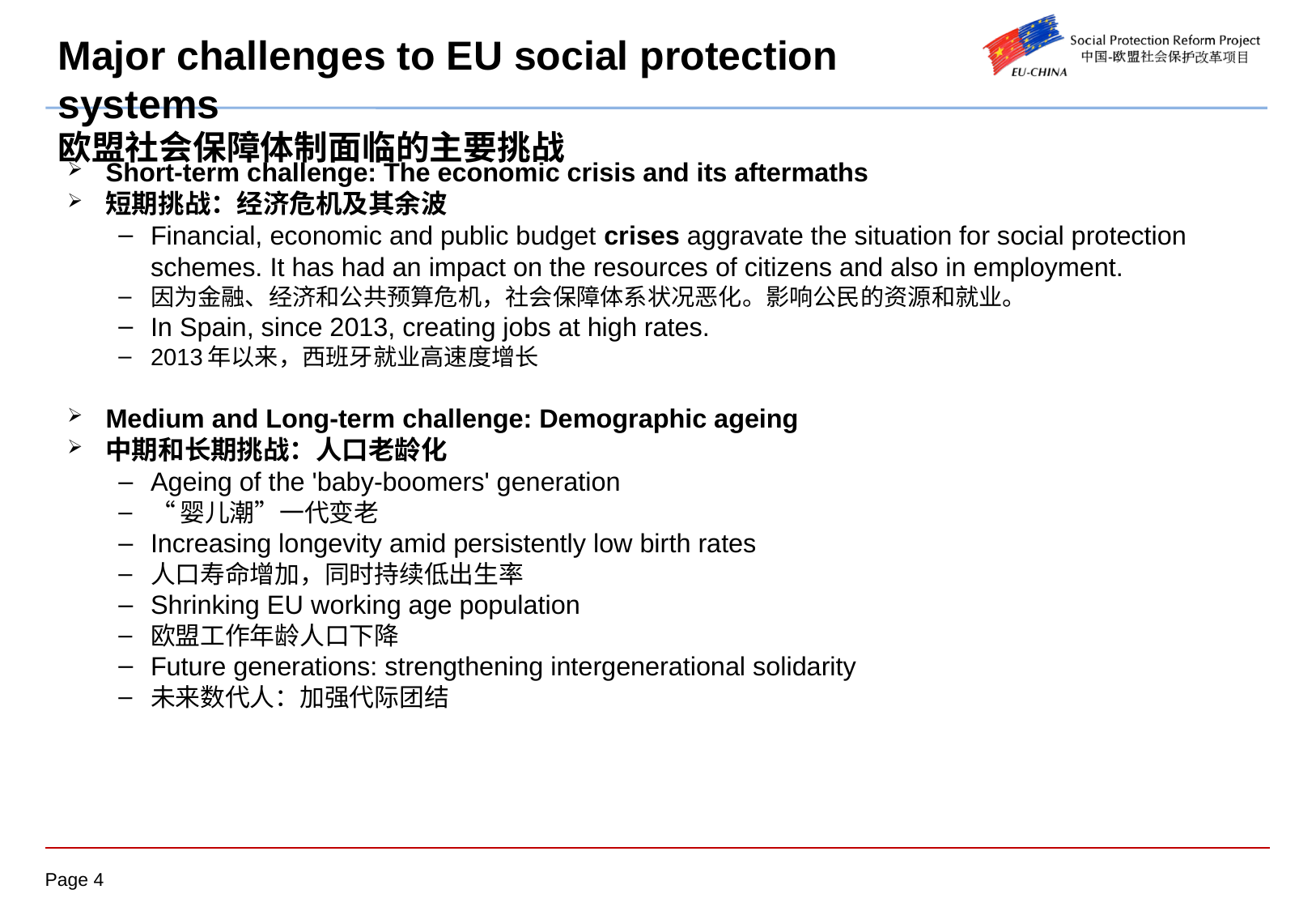

Major challenges to EU social protection systems
欧盟社会保障体制面临的主要挑战
Short-term challenge: The economic crisis and its aftermaths
短期挑战：经济危机及其余波
Financial, economic and public budget crises aggravate the situation for social protection schemes. It has had an impact on the resources of citizens and also in employment.
因为金融、经济和公共预算危机，社会保障体系状况恶化。影响公民的资源和就业。
In Spain, since 2013, creating jobs at high rates.
2013年以来，西班牙就业高速度增长

Medium and Long-term challenge: Demographic ageing
中期和长期挑战：人口老龄化
Ageing of the 'baby-boomers' generation
“婴儿潮”一代变老
Increasing longevity amid persistently low birth rates
人口寿命增加，同时持续低出生率
Shrinking EU working age population
欧盟工作年龄人口下降
Future generations: strengthening intergenerational solidarity
未来数代人：加强代际团结